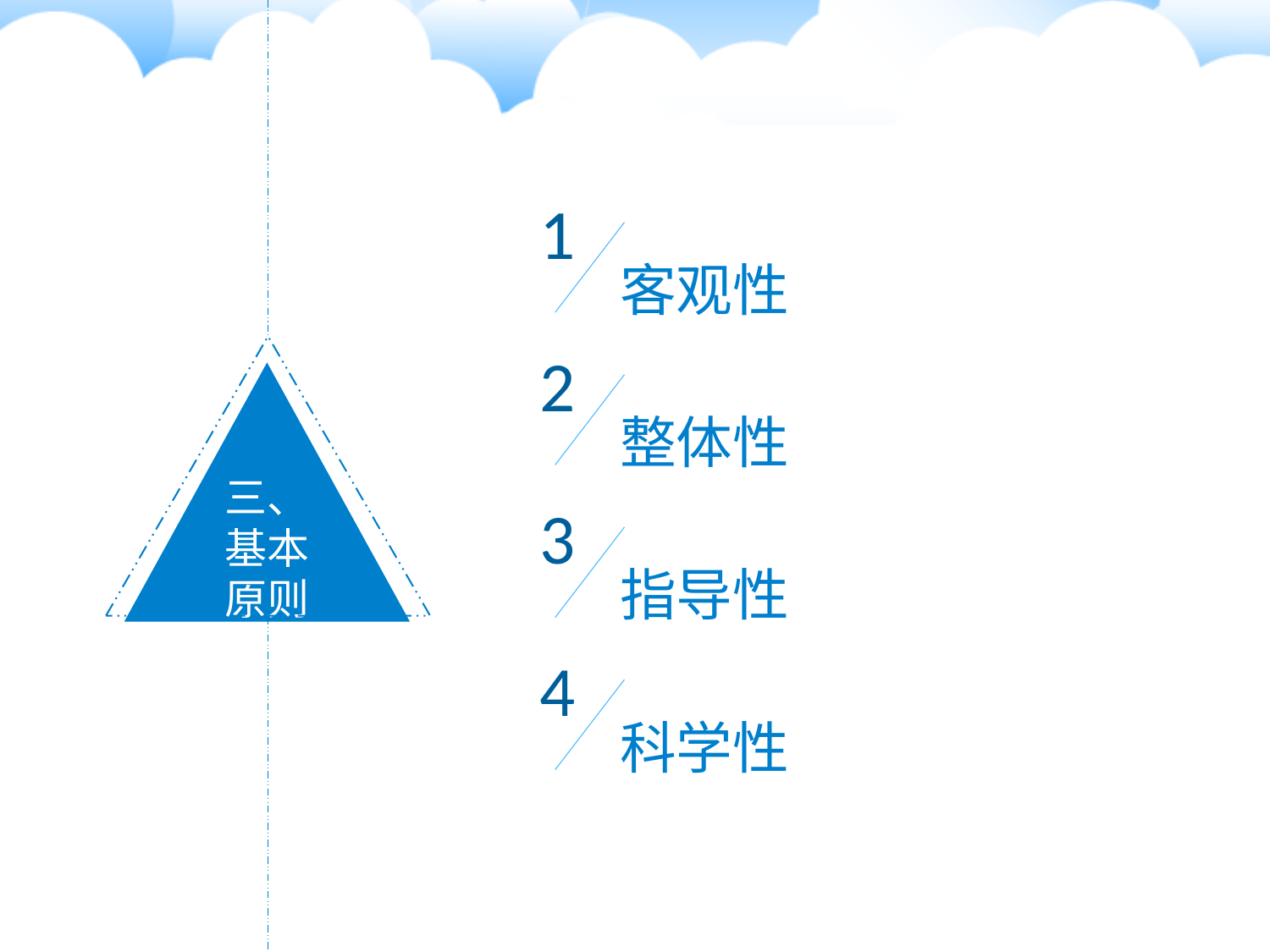

1
客观性
2
整体性

三、
基本
原则
3
指导性
4
科学性